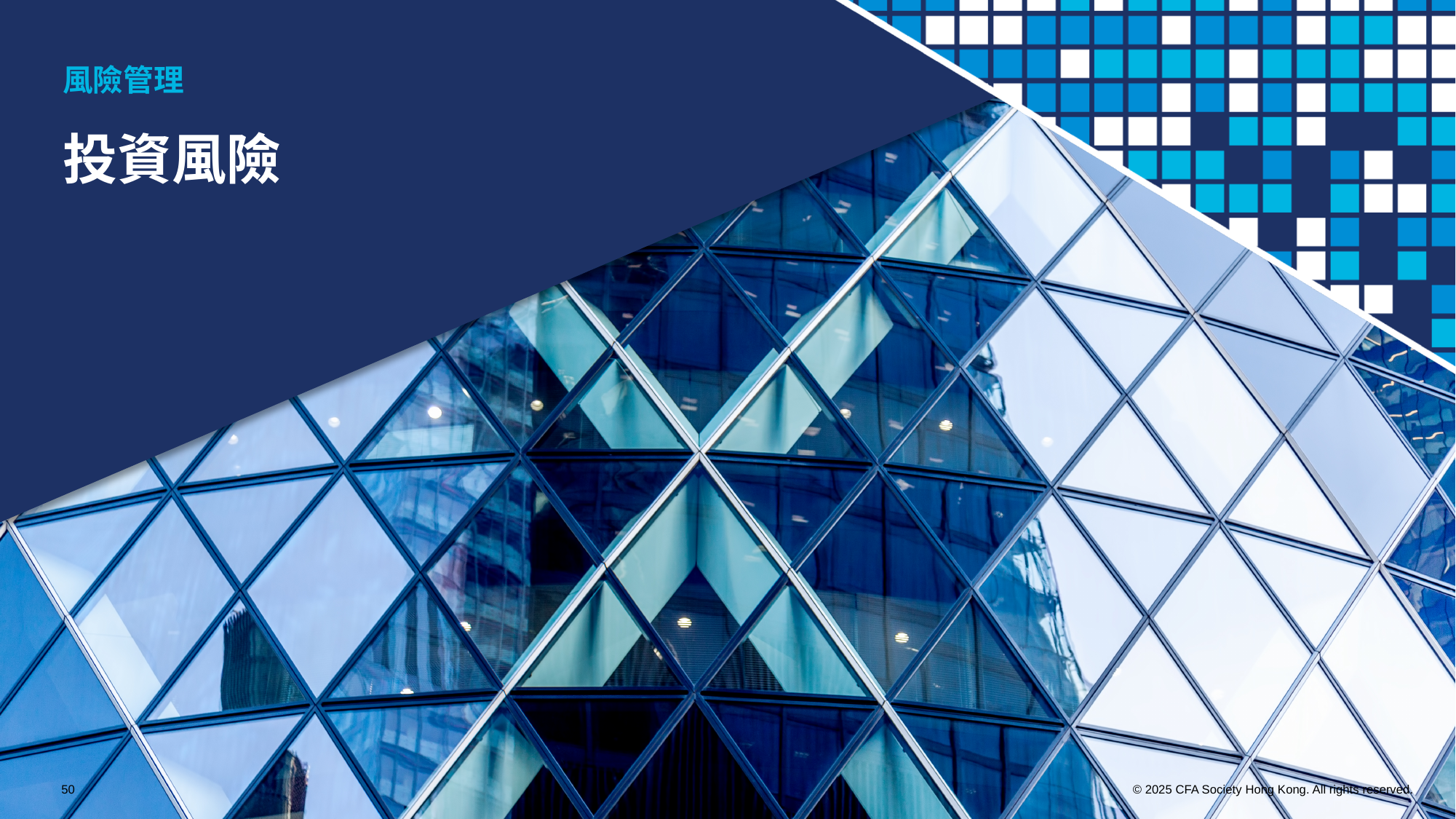

風險管理
投資風險
50
© 2025 CFA Society Hong Kong. All rights reserved.